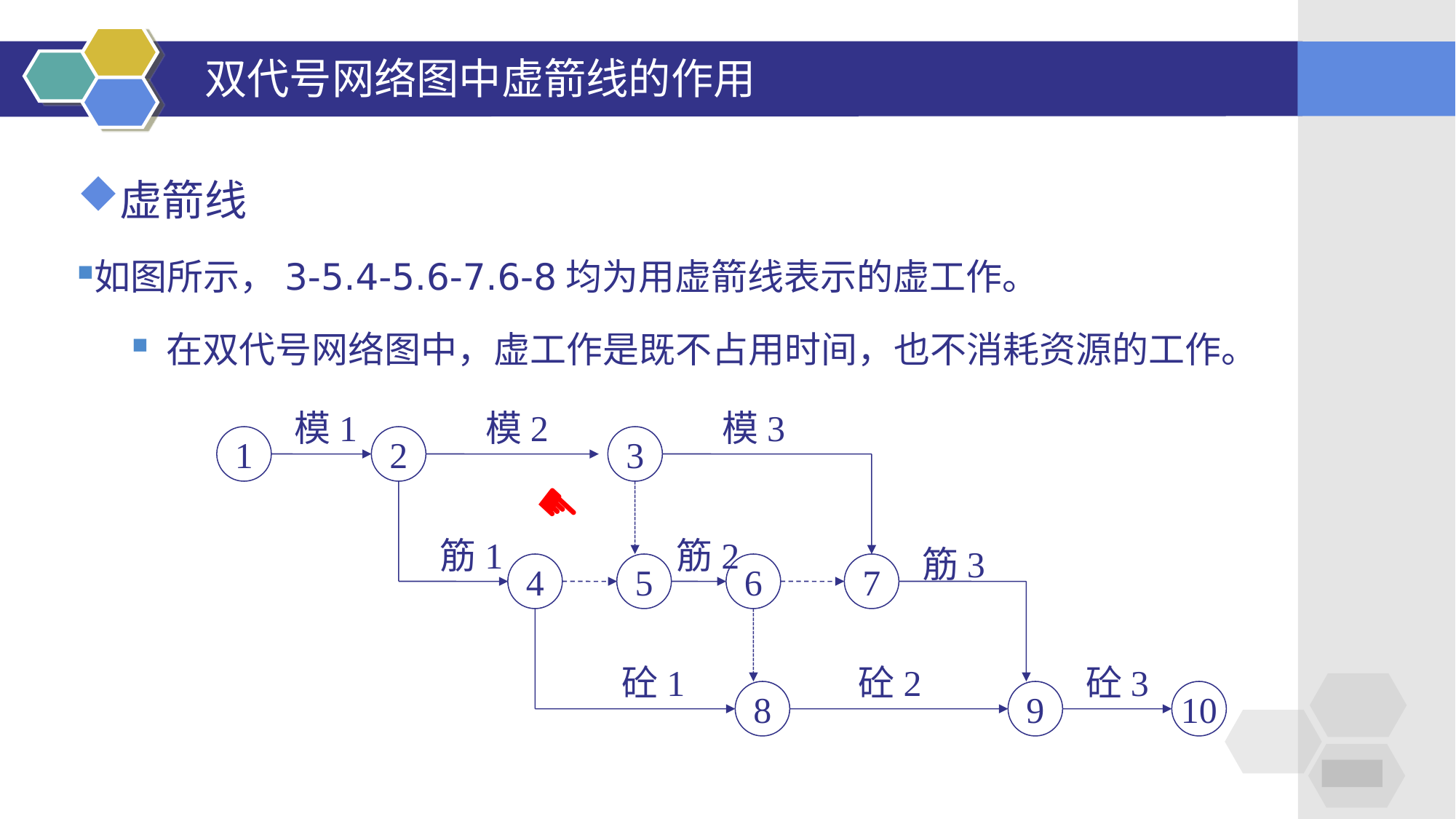

# 双代号网络图中虚箭线的作用
虚箭线
如图所示，3-5.4-5.6-7.6-8均为用虚箭线表示的虚工作。
在双代号网络图中，虚工作是既不占用时间，也不消耗资源的工作。
模1
模2
模3
1
2
3

筋1
筋2
筋3
4
5
6
7

砼1
砼2
砼3
8
9
10

☛
3